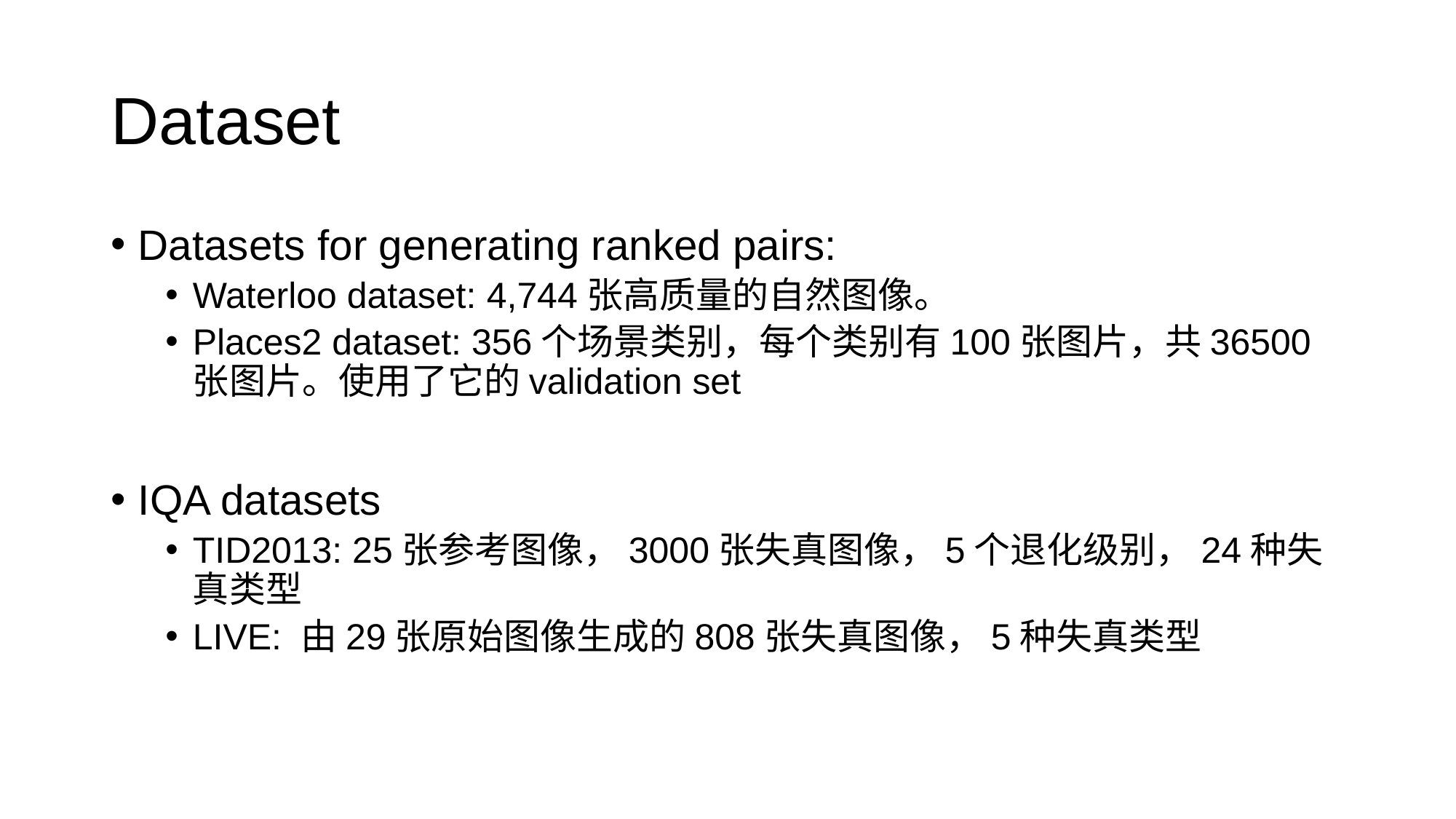

# Dataset
Datasets for generating ranked pairs:
Waterloo dataset: 4,744张高质量的自然图像。
Places2 dataset: 356个场景类别，每个类别有100张图片，共36500张图片。使用了它的validation set

IQA datasets
TID2013: 25张参考图像，3000张失真图像，5个退化级别，24种失真类型
LIVE: 由29张原始图像生成的808张失真图像，5种失真类型